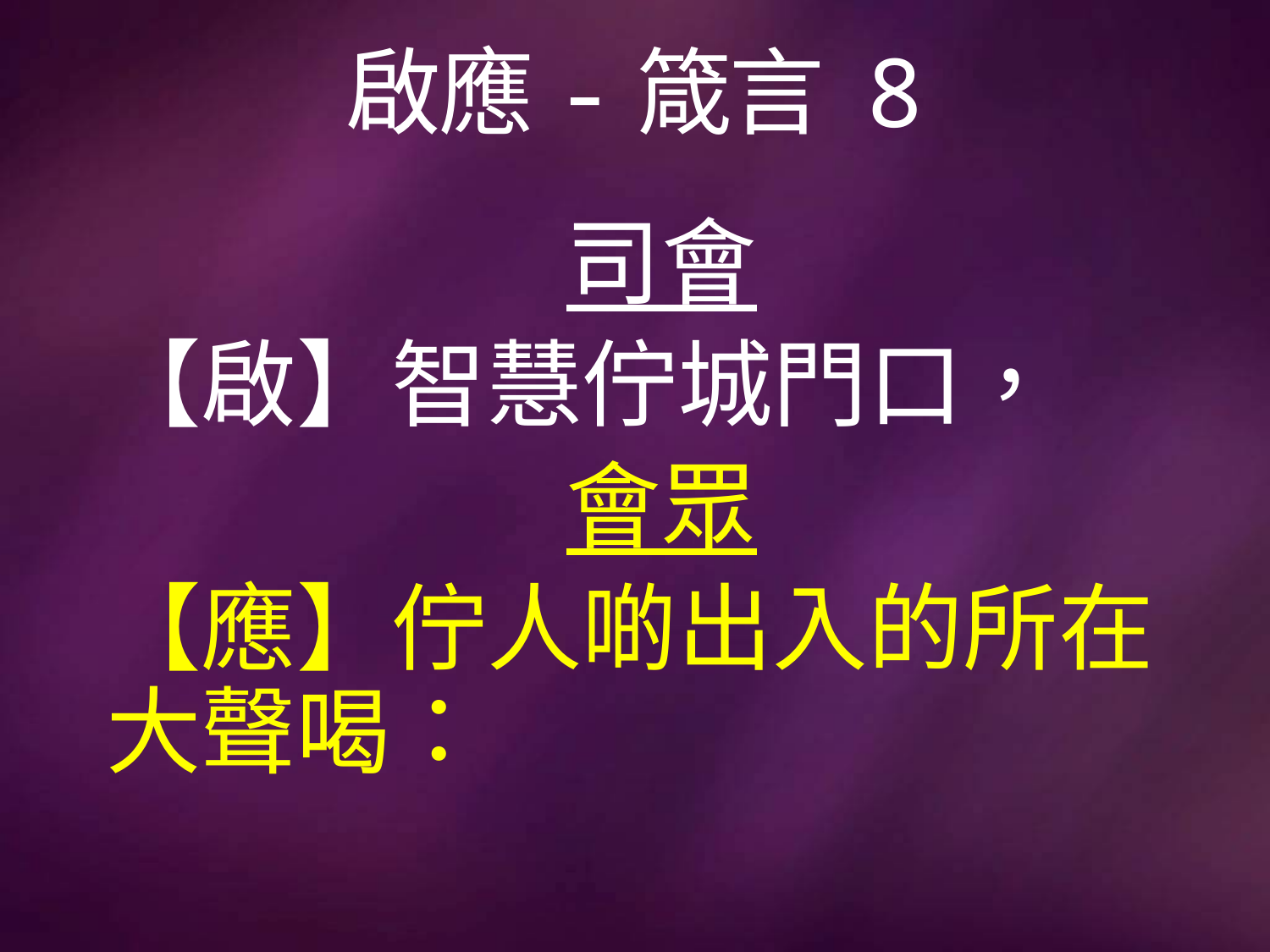

# 啟應-箴言 8
司會
【啟】智慧佇城門口，
會眾
【應】佇人啲出入的所在大聲喝：